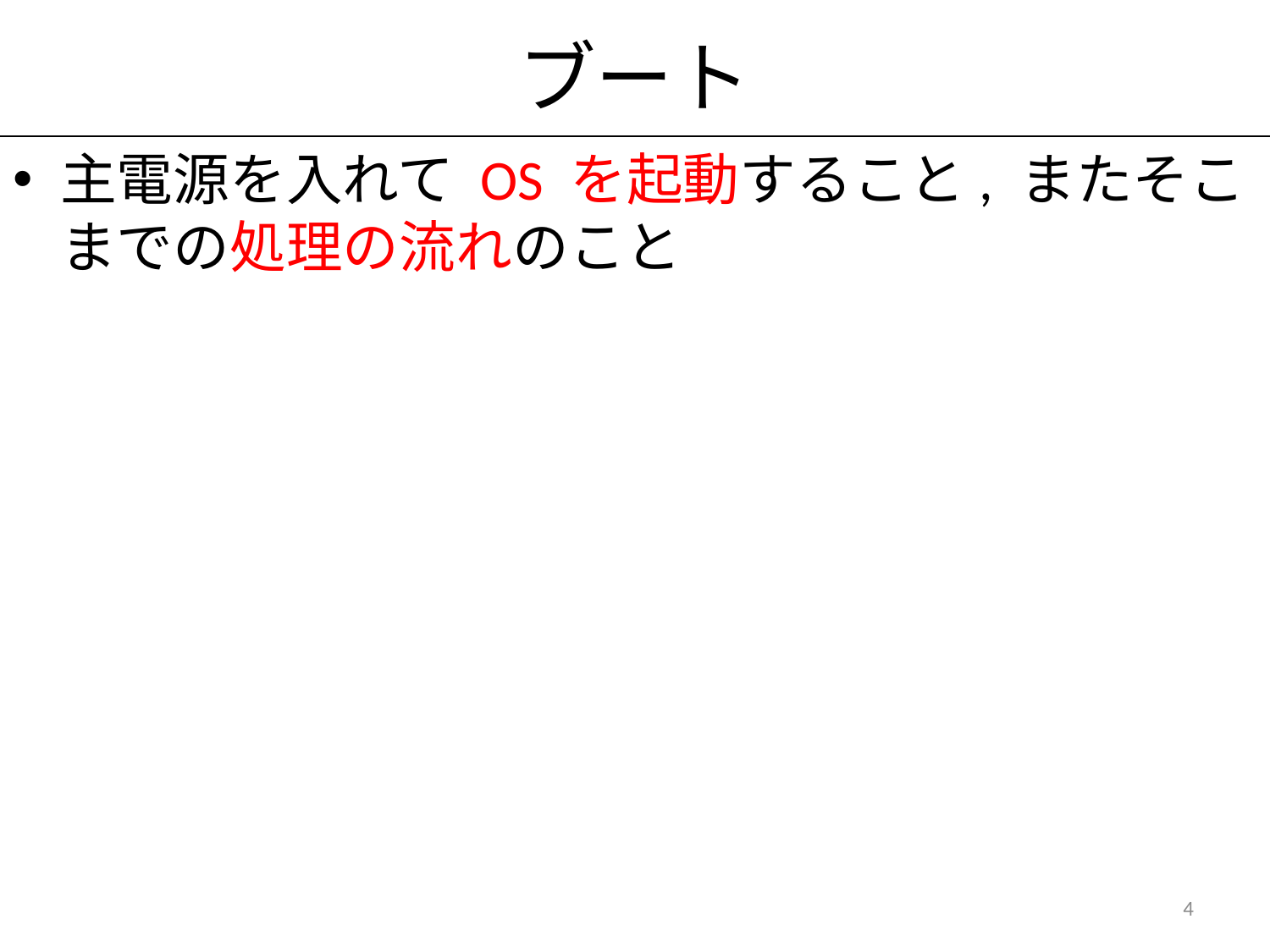

# ブート
主電源を入れて OS を起動すること, またそこまでの処理の流れのこと

4